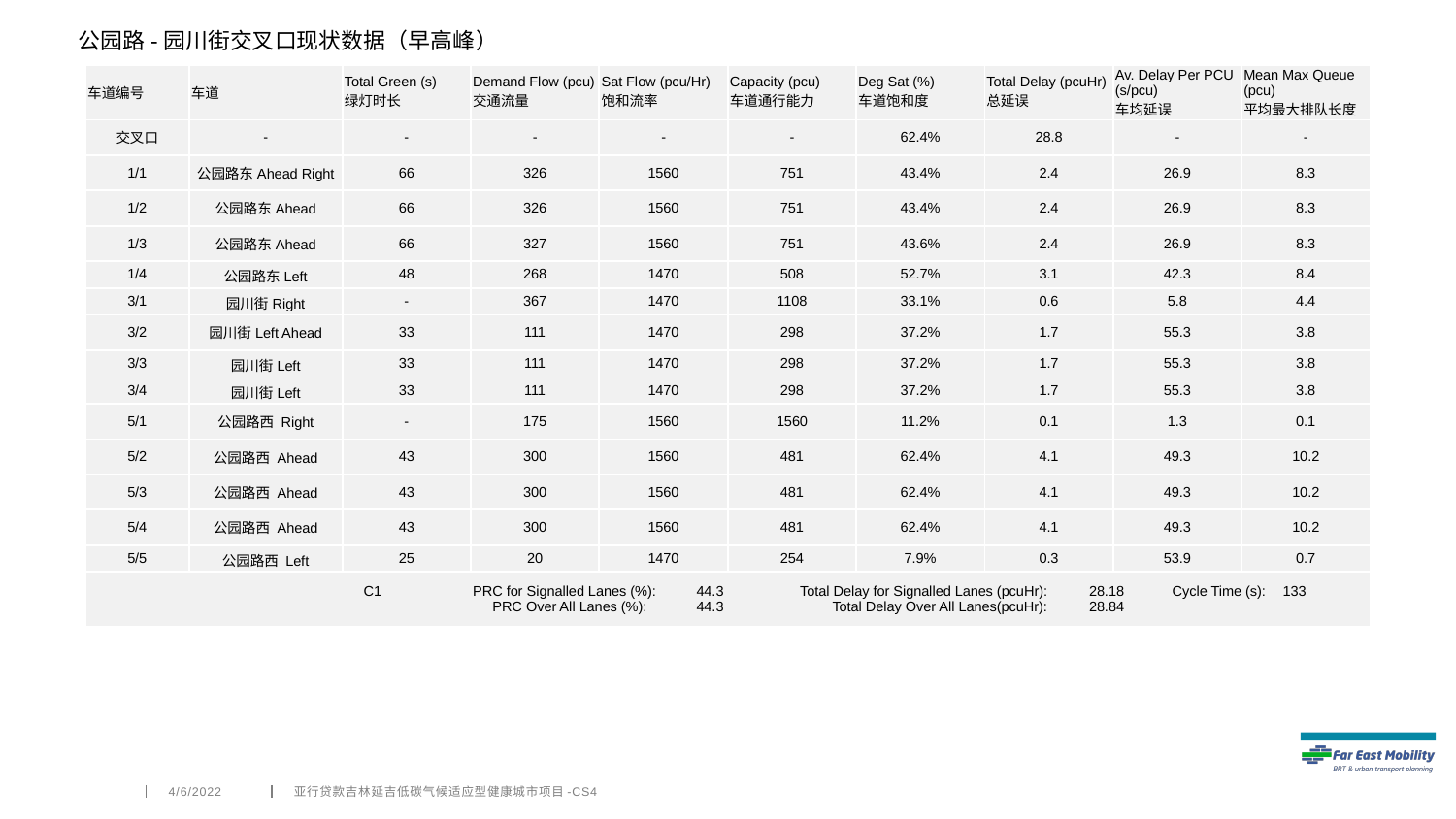

公园路-园川街交叉口现状数据（早高峰）
| 车道编号 | 车道 | Total Green (s) 绿灯时长 | Demand Flow (pcu) 交通流量 | Sat Flow (pcu/Hr) 饱和流率 | Capacity (pcu) 车道通行能力 | Deg Sat (%) 车道饱和度 | Total Delay (pcuHr) 总延误 | Av. Delay Per PCU (s/pcu) 车均延误 | Mean Max Queue (pcu) 平均最大排队长度 |
| --- | --- | --- | --- | --- | --- | --- | --- | --- | --- |
| 交叉口 | - | - | - | - | - | 62.4% | 28.8 | - | - |
| 1/1 | 公园路东Ahead Right | 66 | 326 | 1560 | 751 | 43.4% | 2.4 | 26.9 | 8.3 |
| 1/2 | 公园路东Ahead | 66 | 326 | 1560 | 751 | 43.4% | 2.4 | 26.9 | 8.3 |
| 1/3 | 公园路东Ahead | 66 | 327 | 1560 | 751 | 43.6% | 2.4 | 26.9 | 8.3 |
| 1/4 | 公园路东Left | 48 | 268 | 1470 | 508 | 52.7% | 3.1 | 42.3 | 8.4 |
| 3/1 | 园川街Right | - | 367 | 1470 | 1108 | 33.1% | 0.6 | 5.8 | 4.4 |
| 3/2 | 园川街Left Ahead | 33 | 111 | 1470 | 298 | 37.2% | 1.7 | 55.3 | 3.8 |
| 3/3 | 园川街Left | 33 | 111 | 1470 | 298 | 37.2% | 1.7 | 55.3 | 3.8 |
| 3/4 | 园川街Left | 33 | 111 | 1470 | 298 | 37.2% | 1.7 | 55.3 | 3.8 |
| 5/1 | 公园路西 Right | - | 175 | 1560 | 1560 | 11.2% | 0.1 | 1.3 | 0.1 |
| 5/2 | 公园路西 Ahead | 43 | 300 | 1560 | 481 | 62.4% | 4.1 | 49.3 | 10.2 |
| 5/3 | 公园路西 Ahead | 43 | 300 | 1560 | 481 | 62.4% | 4.1 | 49.3 | 10.2 |
| 5/4 | 公园路西 Ahead | 43 | 300 | 1560 | 481 | 62.4% | 4.1 | 49.3 | 10.2 |
| 5/5 | 公园路西 Left | 25 | 20 | 1470 | 254 | 7.9% | 0.3 | 53.9 | 0.7 |
| C1 PRC for Signalled Lanes (%): 44.3 Total Delay for Signalled Lanes (pcuHr): 28.18 Cycle Time (s): 133 PRC Over All Lanes (%): 44.3 Total Delay Over All Lanes(pcuHr): 28.84 |  |  |  |  |  |  |  |  |  |
4/6/2022
亚行贷款吉林延吉低碳气候适应型健康城市项目-CS4